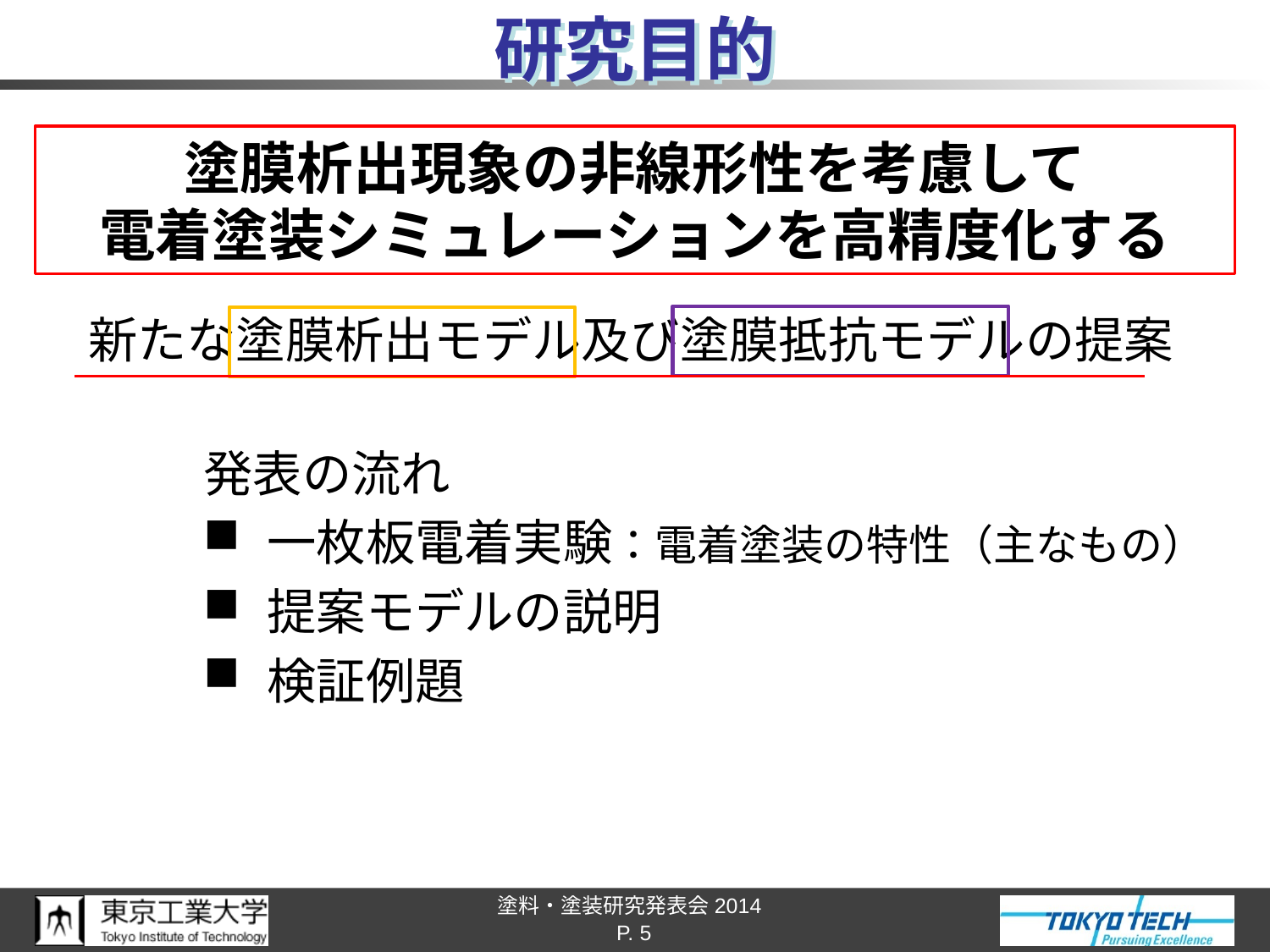

# 研究目的
塗膜析出現象の非線形性を考慮して
電着塗装シミュレーションを高精度化する

新たな塗膜析出モデル及び塗膜抵抗モデルの提案

発表の流れ
一枚板電着実験：電着塗装の特性（主なもの）
提案モデルの説明
検証例題
P. 5